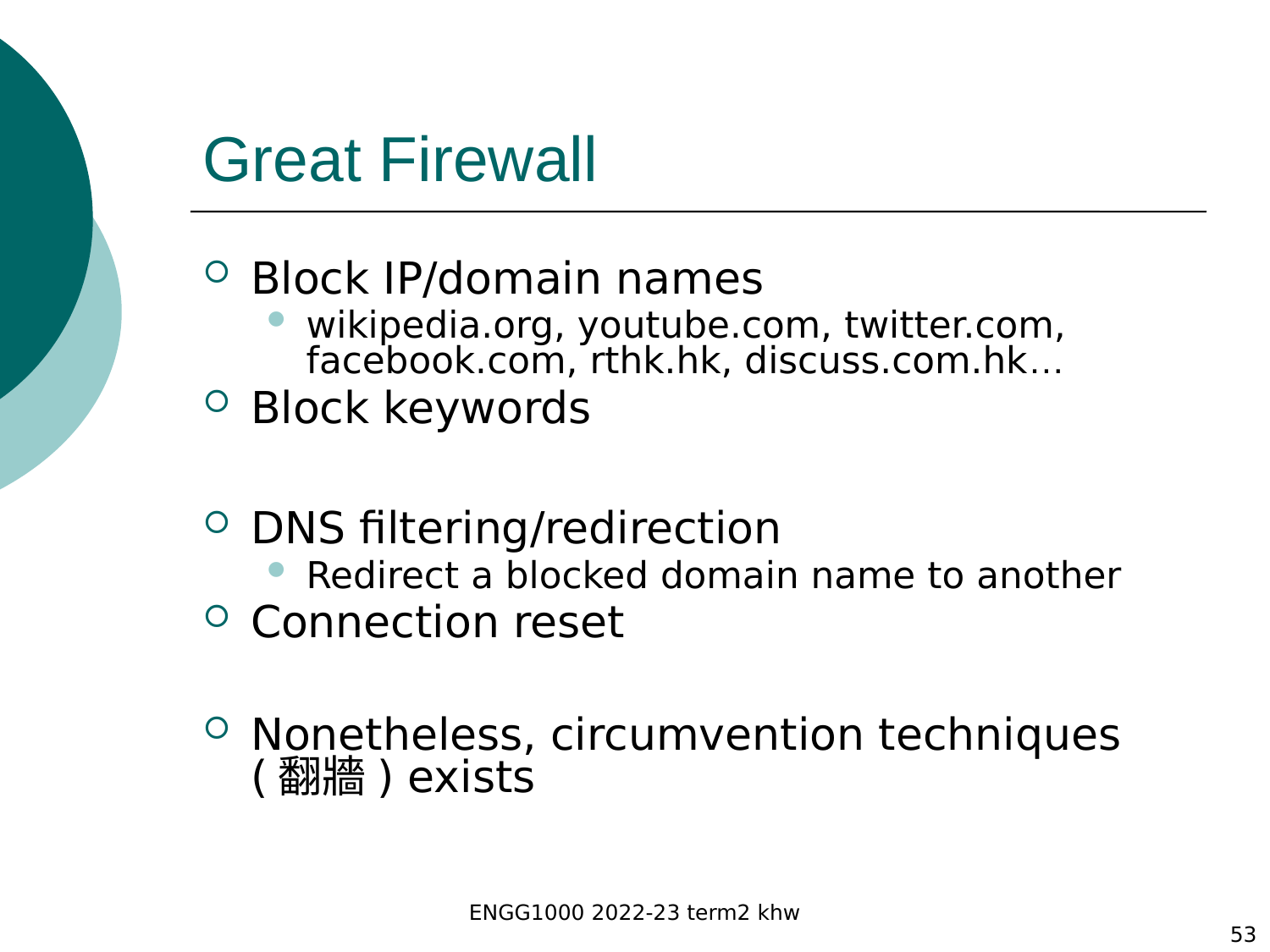

# Great Firewall
Block IP/domain names
wikipedia.org, youtube.com, twitter.com, facebook.com, rthk.hk, discuss.com.hk…
Block keywords

DNS filtering/redirection
Redirect a blocked domain name to another
Connection reset

Nonetheless, circumvention techniques (翻牆) exists
ENGG1000 2022-23 term2 khw
53